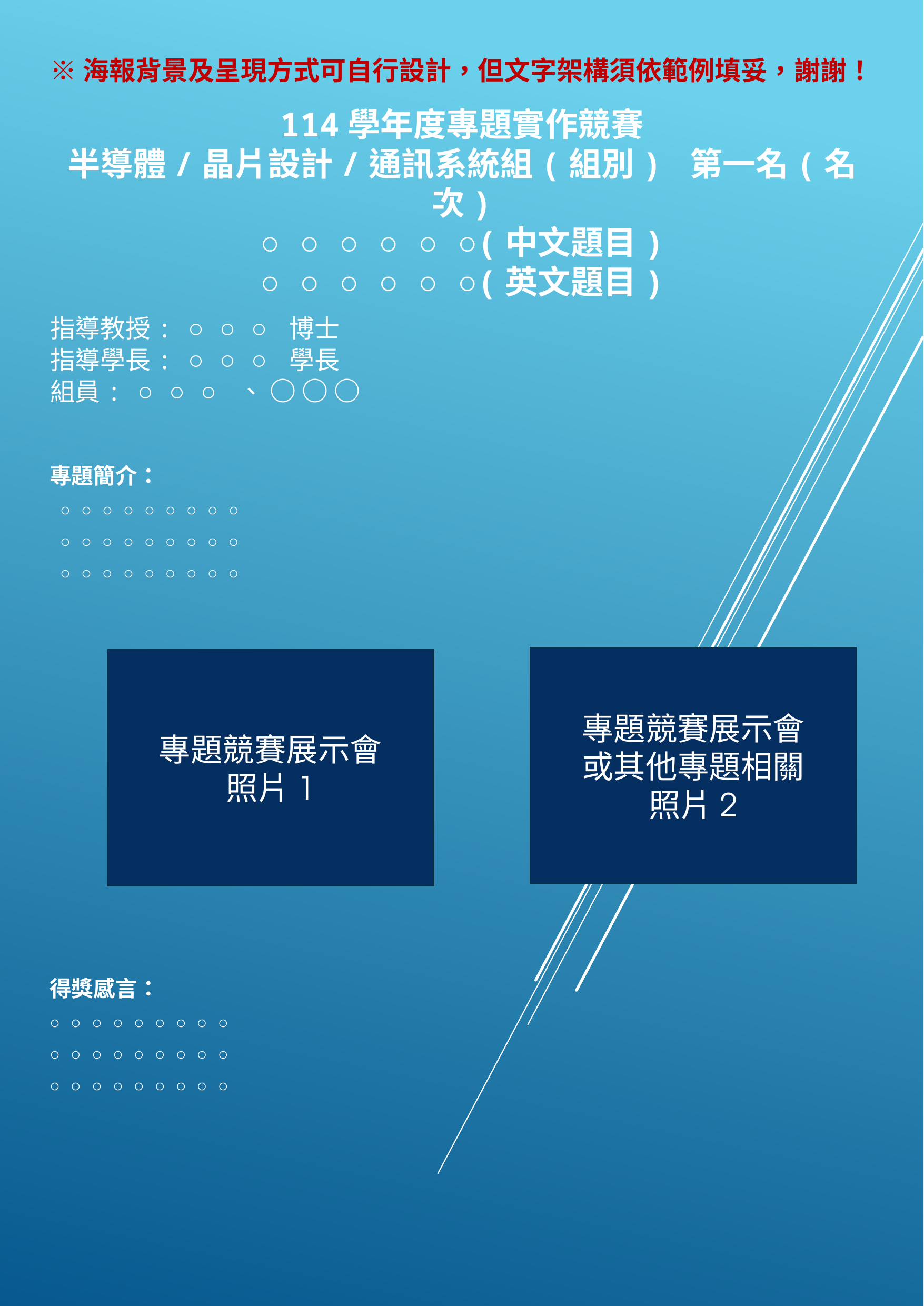

※海報背景及呈現方式可自行設計，但文字架構須依範例填妥，謝謝！
114學年度專題實作競賽
半導體/晶片設計/通訊系統組(組別) 第一名(名次)
○ ○ ○ ○ ○ ○(中文題目)
○ ○ ○ ○ ○ ○(英文題目)

指導教授: ○ ○ ○ 博士
指導學長: ○ ○ ○ 學長
組員: ○ ○ ○ 、 ○ ○ ○
專題簡介：
 ○ ○ ○ ○ ○ ○ ○ ○ ○
 ○ ○ ○ ○ ○ ○ ○ ○ ○
 ○ ○ ○ ○ ○ ○ ○ ○ ○

專題競賽展示會
或其他專題相關
照片2
專題競賽展示會
照片1
得獎感言：
○ ○ ○ ○ ○ ○ ○ ○ ○
○ ○ ○ ○ ○ ○ ○ ○ ○
○ ○ ○ ○ ○ ○ ○ ○ ○